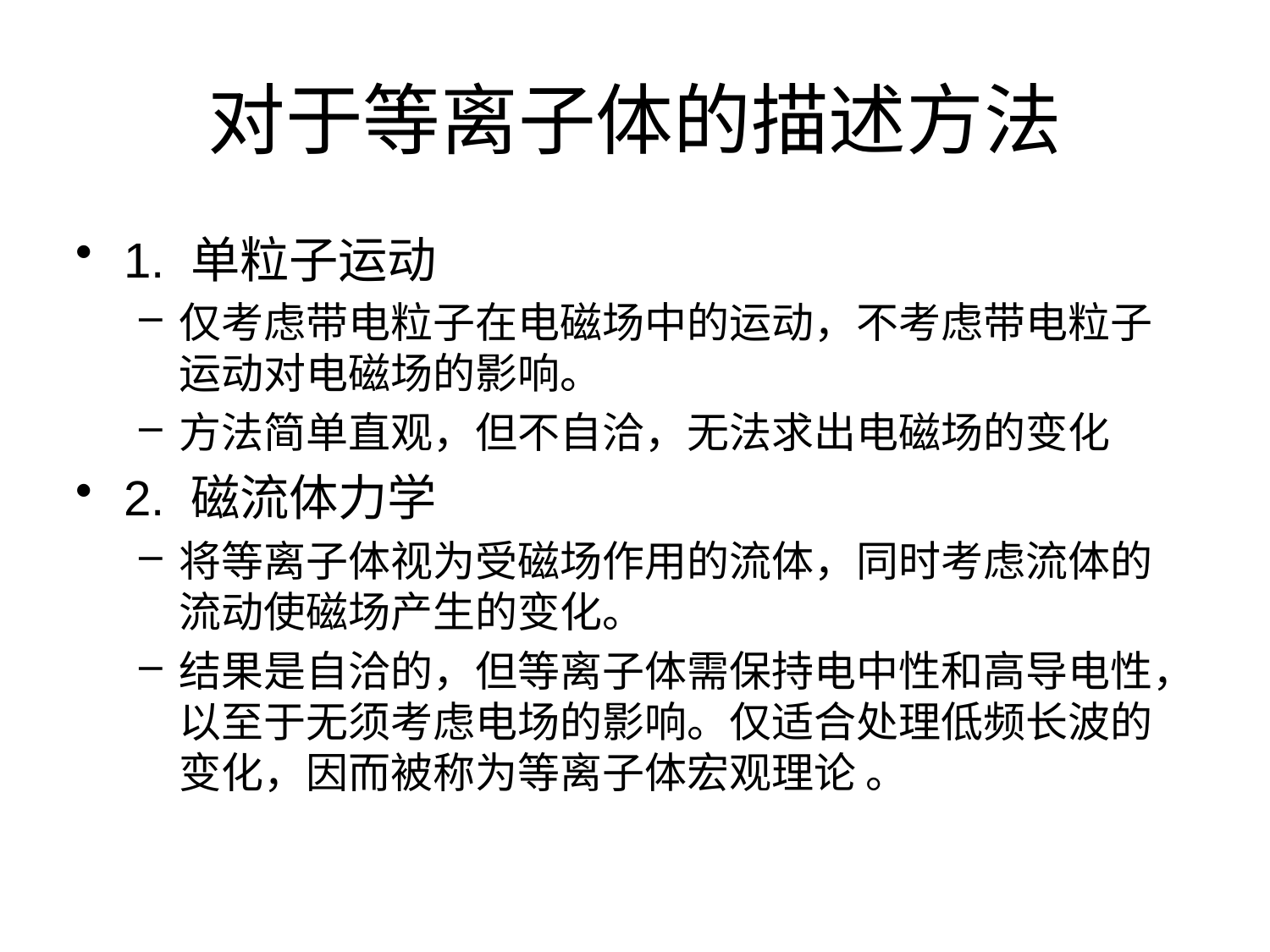

# 对于等离子体的描述方法
1. 单粒子运动
仅考虑带电粒子在电磁场中的运动，不考虑带电粒子运动对电磁场的影响。
方法简单直观，但不自洽，无法求出电磁场的变化
2. 磁流体力学
将等离子体视为受磁场作用的流体，同时考虑流体的流动使磁场产生的变化。
结果是自洽的，但等离子体需保持电中性和高导电性，以至于无须考虑电场的影响。仅适合处理低频长波的变化，因而被称为等离子体宏观理论 。